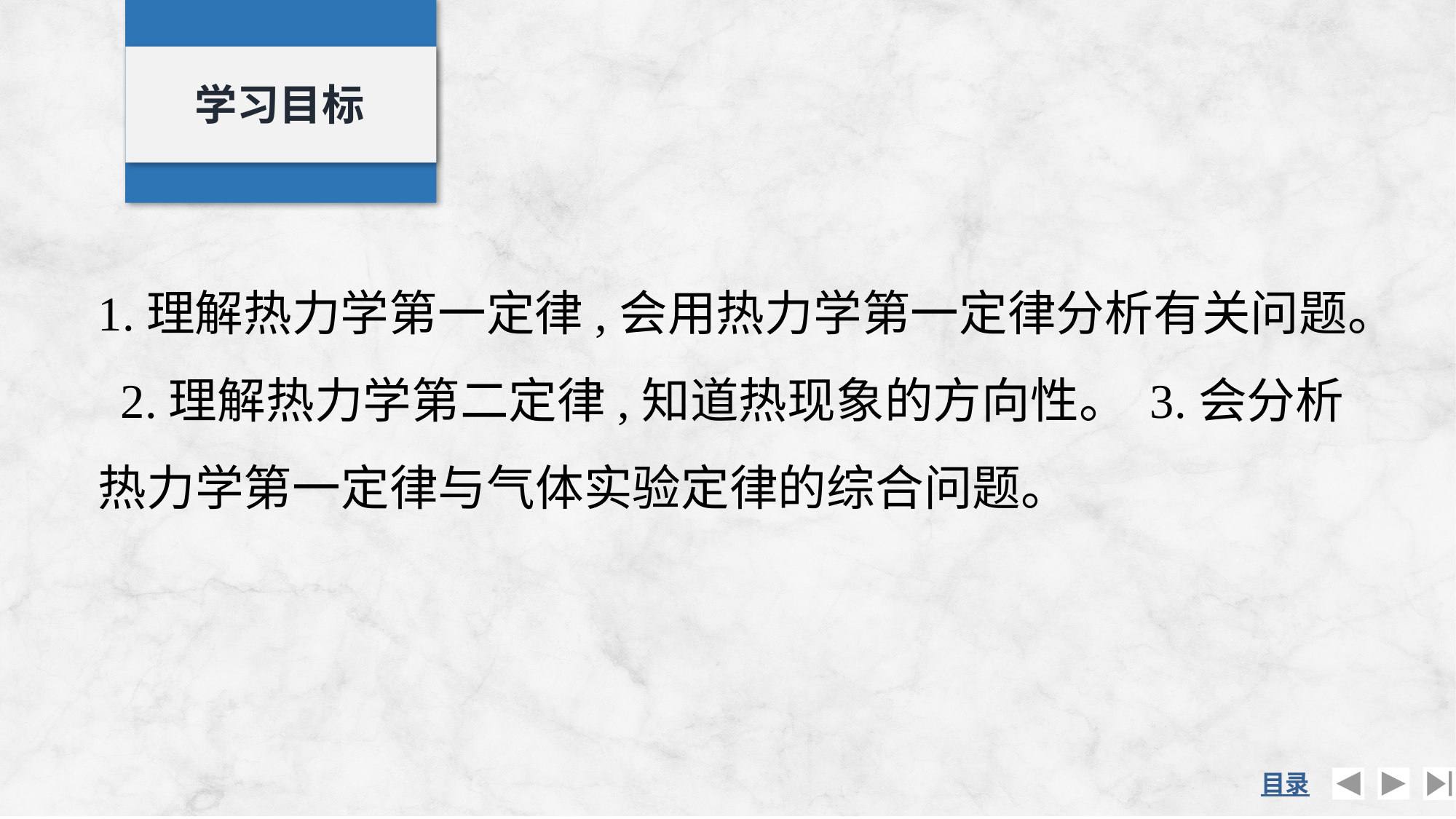

学习目标
1.理解热力学第一定律,会用热力学第一定律分析有关问题。 2.理解热力学第二定律,知道热现象的方向性。 3.会分析热力学第一定律与气体实验定律的综合问题。